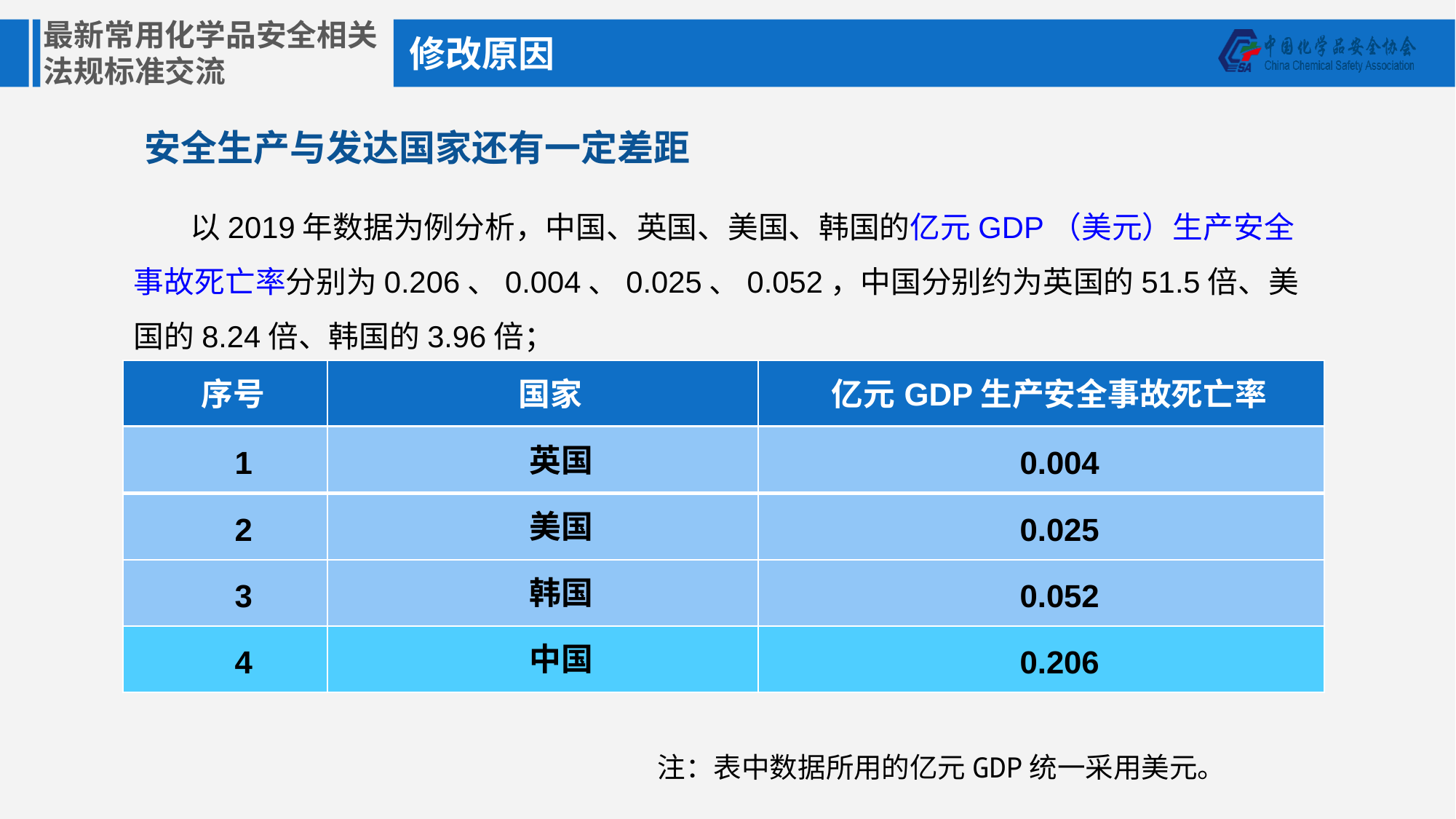

修改原因
安全生产与发达国家还有一定差距
以2019年数据为例分析，中国、英国、美国、韩国的亿元GDP（美元）生产安全事故死亡率分别为0.206、0.004、0.025、0.052，中国分别约为英国的51.5倍、美国的8.24倍、韩国的3.96倍；
| 序号 | 国家 | 亿元GDP生产安全事故死亡率 |
| --- | --- | --- |
| 1 | 英国 | 0.004 |
| --- | --- | --- |
| 2 | 美国 | 0.025 |
| 3 | 韩国 | 0.052 |
| 4 | 中国 | 0.206 |
注：表中数据所用的亿元GDP统一采用美元。